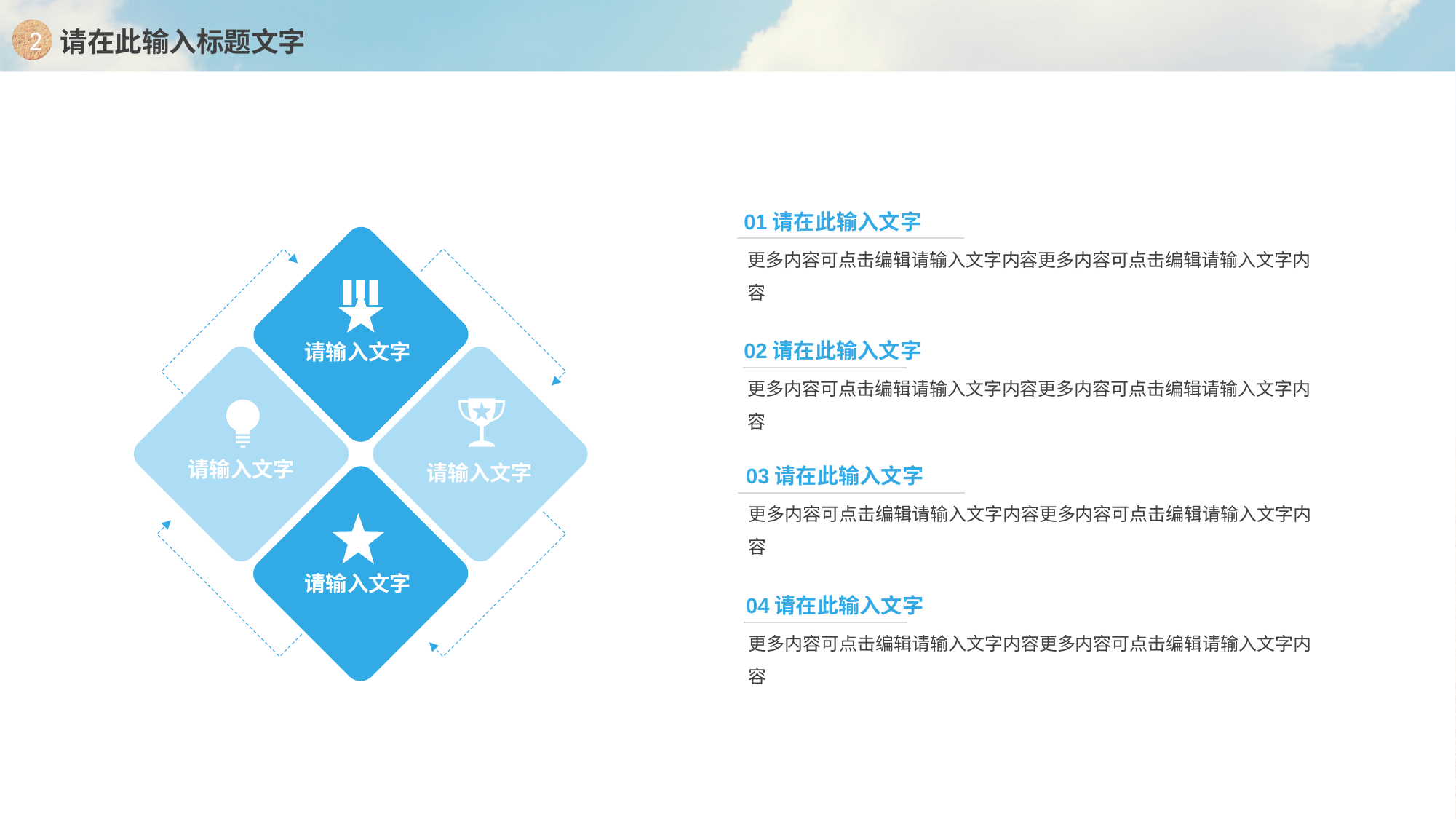

2
请在此输入标题文字
01请在此输入文字

更多内容可点击编辑请输入文字内容更多内容可点击编辑请输入文字内容

02请在此输入文字
请输入文字

更多内容可点击编辑请输入文字内容更多内容可点击编辑请输入文字内容

请输入文字
请输入文字
03请在此输入文字

更多内容可点击编辑请输入文字内容更多内容可点击编辑请输入文字内容

请输入文字
04请在此输入文字
更多内容可点击编辑请输入文字内容更多内容可点击编辑请输入文字内容